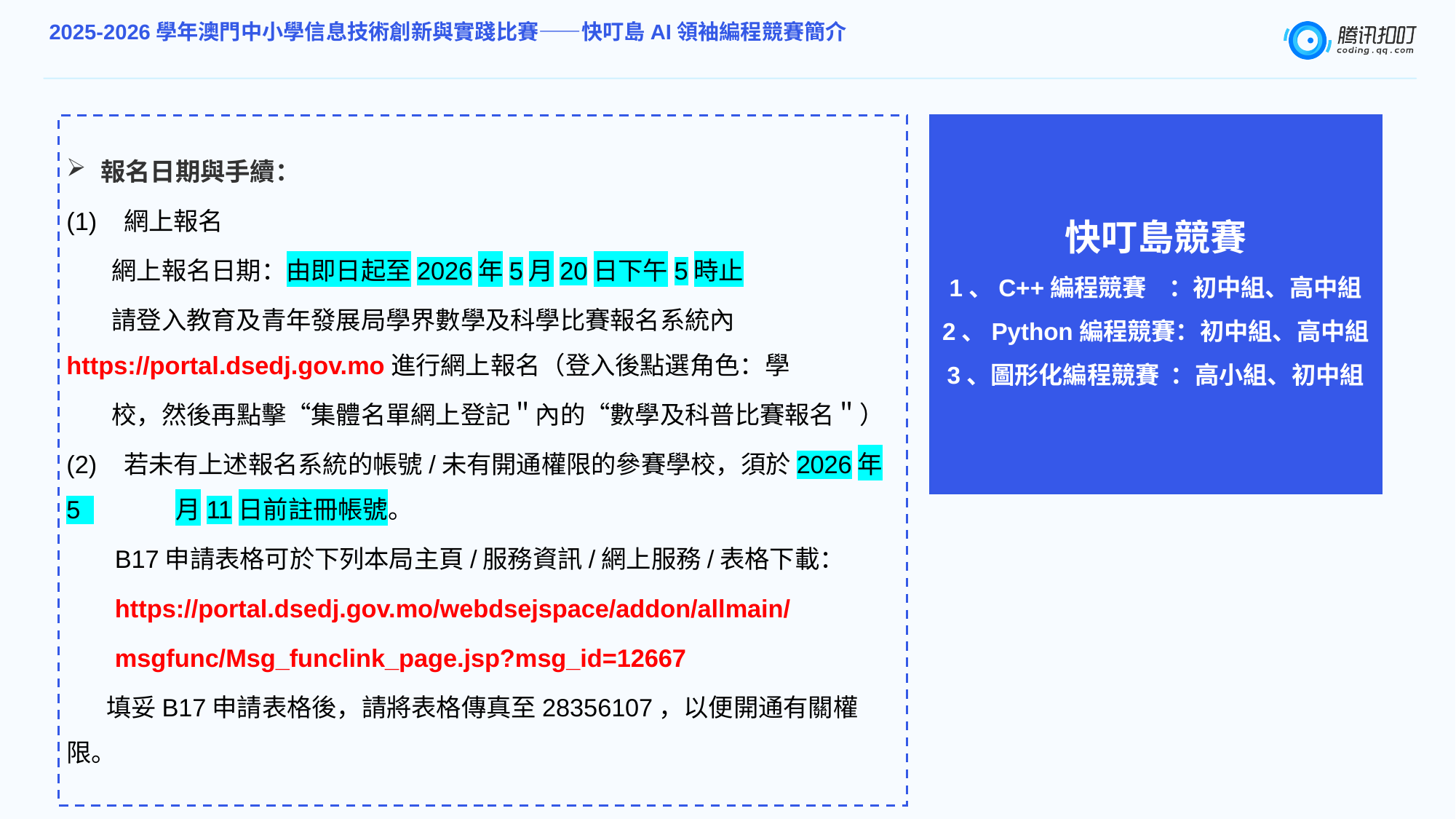

2025-2026學年澳門中小學信息技術創新與實踐比賽——快叮島AI領袖編程競賽簡介

快叮島競賽
1、C++編程競賽    ：初中組、高中組
2、Python編程競賽：初中組、高中組
3、圖形化編程競賽  ：高小組、初中組

報名日期與手續：
(1)   網上報名
       網上報名日期：由即日起至2026年5月20日下午5時止
       請登入教育及青年發展局學界數學及科學比賽報名系統內 	https://portal.dsedj.gov.mo進行網上報名（登入後點選角色：學
       校，然後再點擊“集體名單網上登記＂內的“數學及科普比賽報名＂）
(2)   若未有上述報名系統的帳號/未有開通權限的參賽學校，須於2026年5  	月11日前註冊帳號。
       B17申請表格可於下列本局主頁/服務資訊/網上服務/表格下載：
       https://portal.dsedj.gov.mo/webdsejspace/addon/allmain/
       msgfunc/Msg_funclink_page.jsp?msg_id=12667
      填妥B17申請表格後，請將表格傳真至28356107，以便開通有關權限。